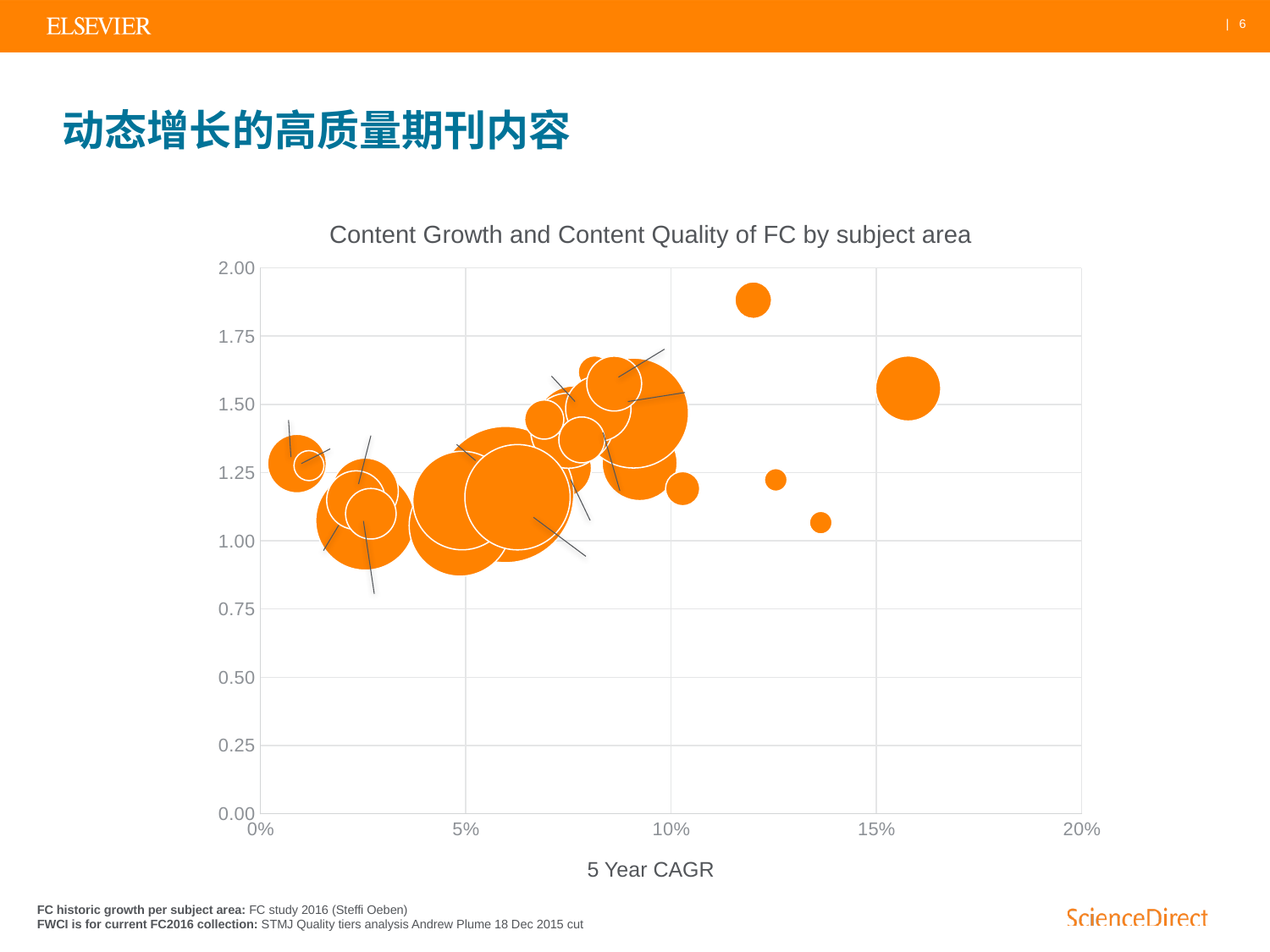

# 动态增长的高质量期刊内容
Content Growth and Content Quality of FC by subject area

### Chart

| Category |  |  |
|---|---|---|

5 Year CAGR
FC historic growth per subject area: FC study 2016 (Steffi Oeben)
FWCI is for current FC2016 collection: STMJ Quality tiers analysis Andrew Plume 18 Dec 2015 cut